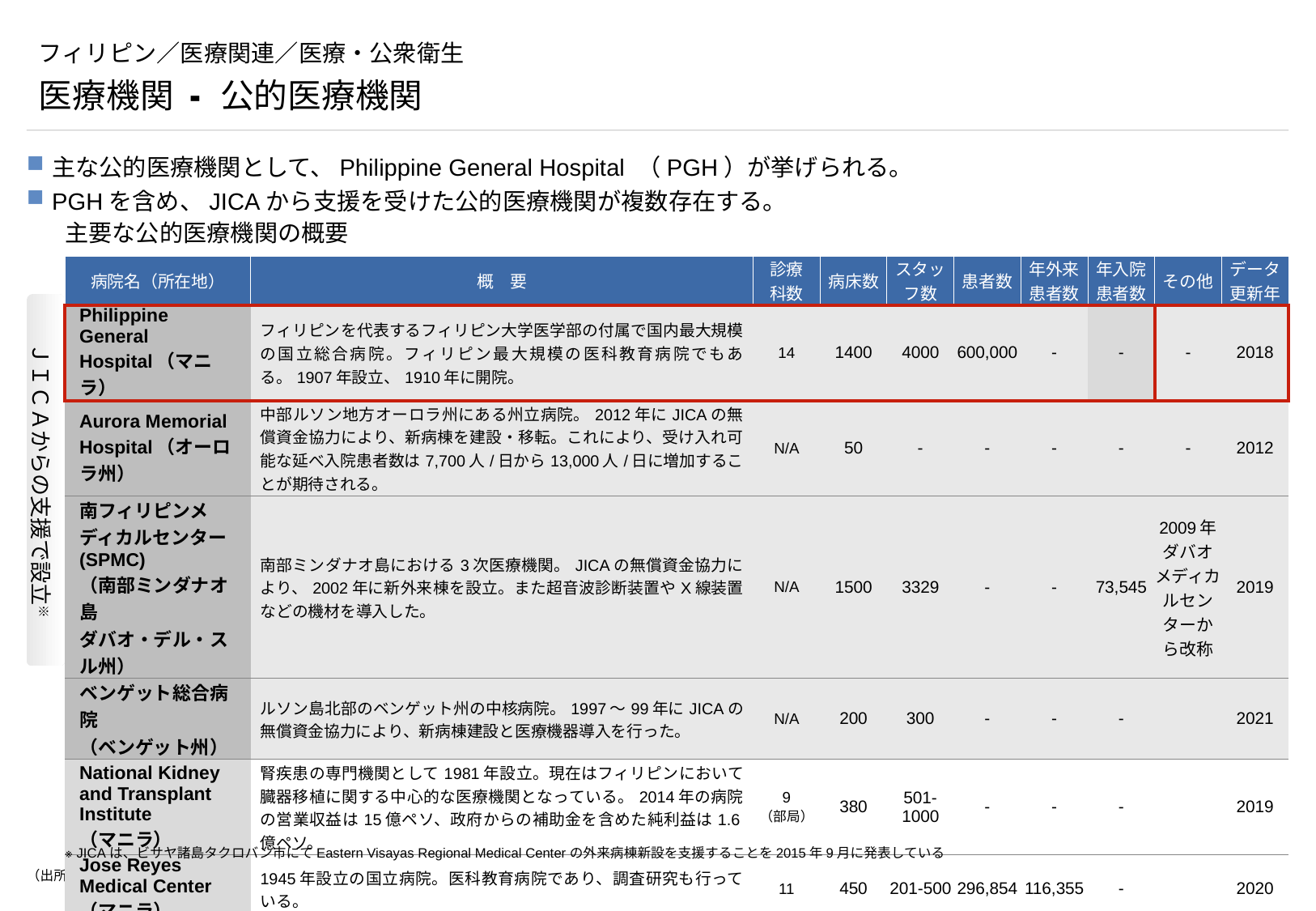

# フィリピン／医療関連／医療・公衆衛生
医療機関 - 公的医療機関
主な公的医療機関として、Philippine General Hospital （PGH）が挙げられる。
PGHを含め、JICAから支援を受けた公的医療機関が複数存在する。
主要な公的医療機関の概要
| 病院名（所在地） | 概　要 | 診療 科数 | 病床数 | スタッフ数 | 患者数 | 年外来 患者数 | 年入院 患者数 | その他 | データ 更新年 |
| --- | --- | --- | --- | --- | --- | --- | --- | --- | --- |
| Philippine General Hospital（マニラ） | フィリピンを代表するフィリピン大学医学部の付属で国内最大規模の国立総合病院。フィリピン最大規模の医科教育病院でもある。1907年設立、1910年に開院。 | 14 | 1400 | 4000 | 600,000 | - | - | - | 2018 |
| Aurora Memorial Hospital（オーロラ州） | 中部ルソン地方オーロラ州にある州立病院。2012年にJICAの無償資金協力により、新病棟を建設・移転。これにより、受け入れ可能な延べ入院患者数は7,700人/日から13,000人/日に増加することが期待される。 | N/A | 50 | - | - | - | - | - | 2012 |
| 南フィリピンメディカルセンター (SPMC) （南部ミンダナオ島 ダバオ・デル・スル州） | 南部ミンダナオ島における3次医療機関。JICAの無償資金協力により、2002年に新外来棟を設立。また超音波診断装置やX線装置などの機材を導入した。 | N/A | 1500 | 3329 | - | - | 73,545 | 2009年ダバオメディカルセンターから改称 | 2019 |
| ベンゲット総合病院 （ベンゲット州） | ルソン島北部のベンゲット州の中核病院。1997～99年にJICAの無償資金協力により、新病棟建設と医療機器導入を行った。 | N/A | 200 | 300 | - | - | - |  | 2021 |
| National Kidney and Transplant Institute （マニラ） | 腎疾患の専門機関として1981年設立。現在はフィリピンにおいて臓器移植に関する中心的な医療機関となっている。2014年の病院の営業収益は15億ペソ、政府からの補助金を含めた純利益は1.6億ペソ。 | 9 （部局） | 380 | 501-1000 | - | - | - |  | 2019 |
| Jose Reyes Medical Center（マニラ） | 1945年設立の国立病院。医科教育病院であり、調査研究も行っている。 | 11 | 450 | 201-500 | 296,854 | 116,355 | - |  | 2020 |
ＪＩＣＡからの支援で設立※
※ JICAは、ビサヤ諸島タクロバン市にてEastern Visayas Regional Medical Centerの外来病棟新設を支援することを2015年9月に発表している
（出所） 保健省ホームページ、各病院ホームページ、フィリピン大学ホームページ、JICA ホームページ、NNA.ASIA記事（2015年4月1日）、
　　　　　明治大学国際総合研究所「新興国マクロヘルスデータ、規制・制度に関する調査」（2015）